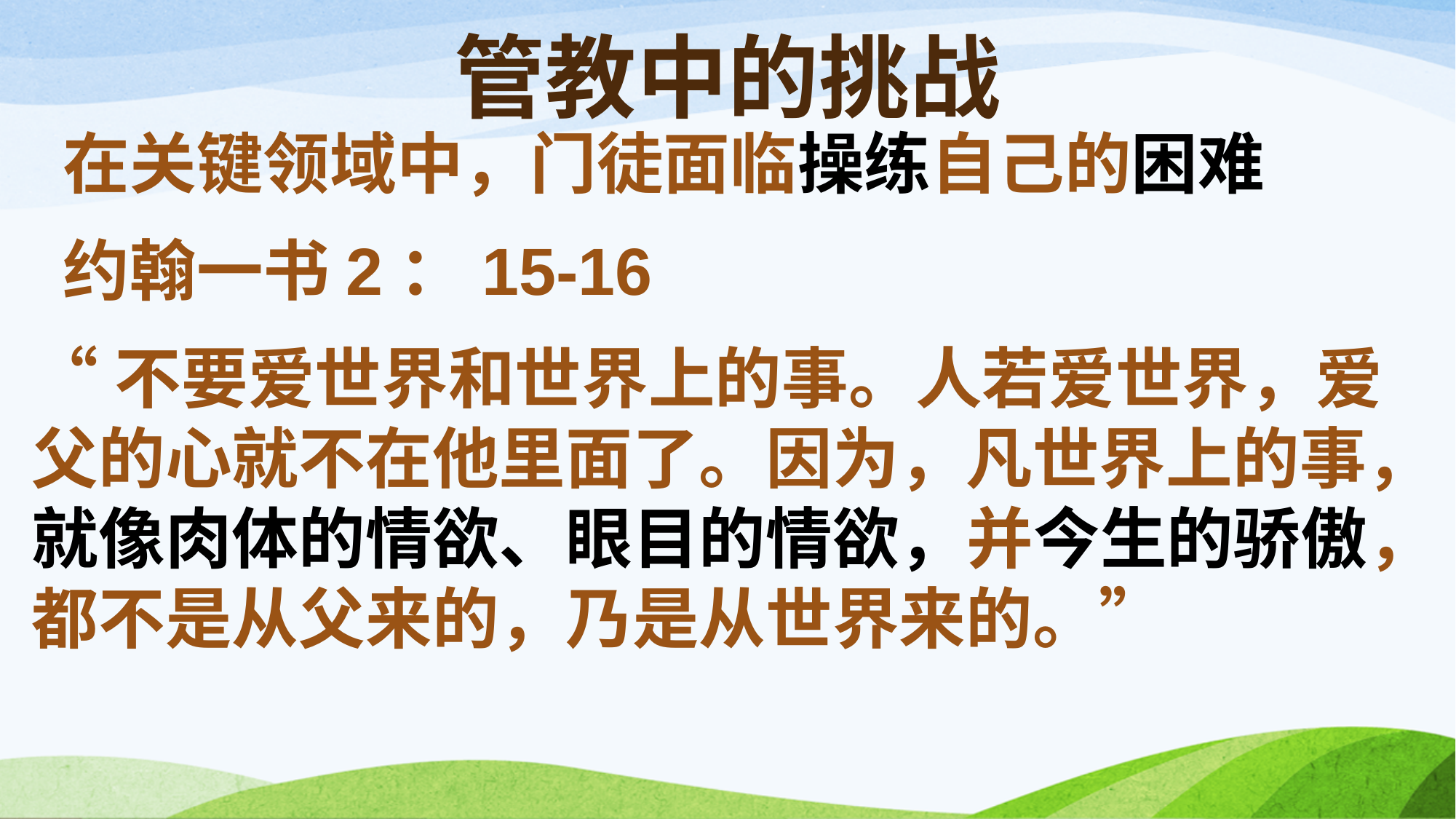

# 管教中的挑战
 在关键领域中，门徒面临操练自己的困难
 约翰一书2：15-16
“不要爱世界和世界上的事。人若爱世界，爱父的心就不在他里面了。因为，凡世界上的事，就像肉体的情欲、眼目的情欲，并今生的骄傲，都不是从父来的，乃是从世界来的。”